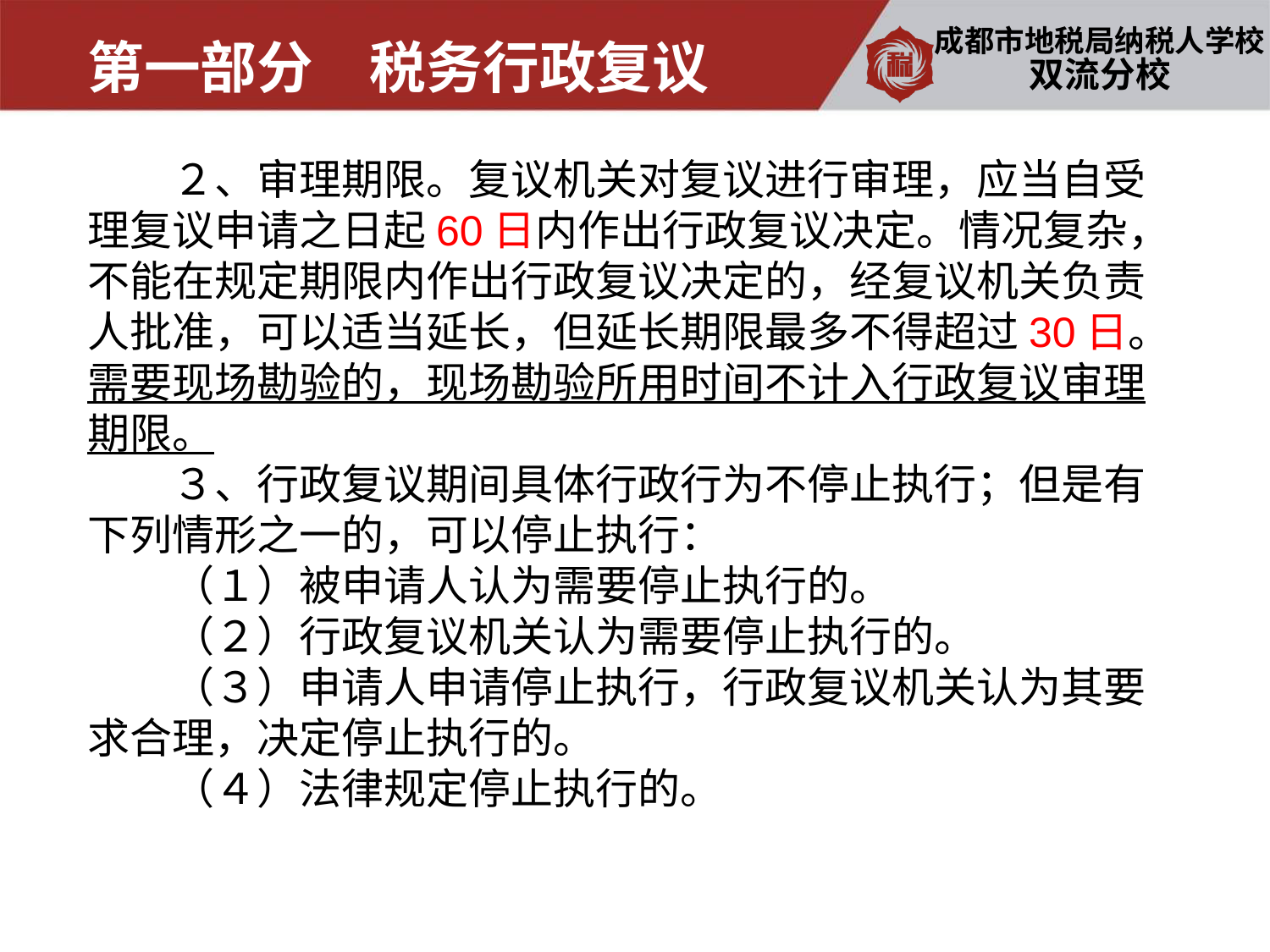

第一部分　税务行政复议
双流分校
　　２、审理期限。复议机关对复议进行审理，应当自受理复议申请之日起60日内作出行政复议决定。情况复杂，不能在规定期限内作出行政复议决定的，经复议机关负责人批准，可以适当延长，但延长期限最多不得超过30日。需要现场勘验的，现场勘验所用时间不计入行政复议审理期限。
　　３、行政复议期间具体行政行为不停止执行；但是有下列情形之一的，可以停止执行：
　　（１）被申请人认为需要停止执行的。
　　（２）行政复议机关认为需要停止执行的。
　　（３）申请人申请停止执行，行政复议机关认为其要求合理，决定停止执行的。
　　（４）法律规定停止执行的。